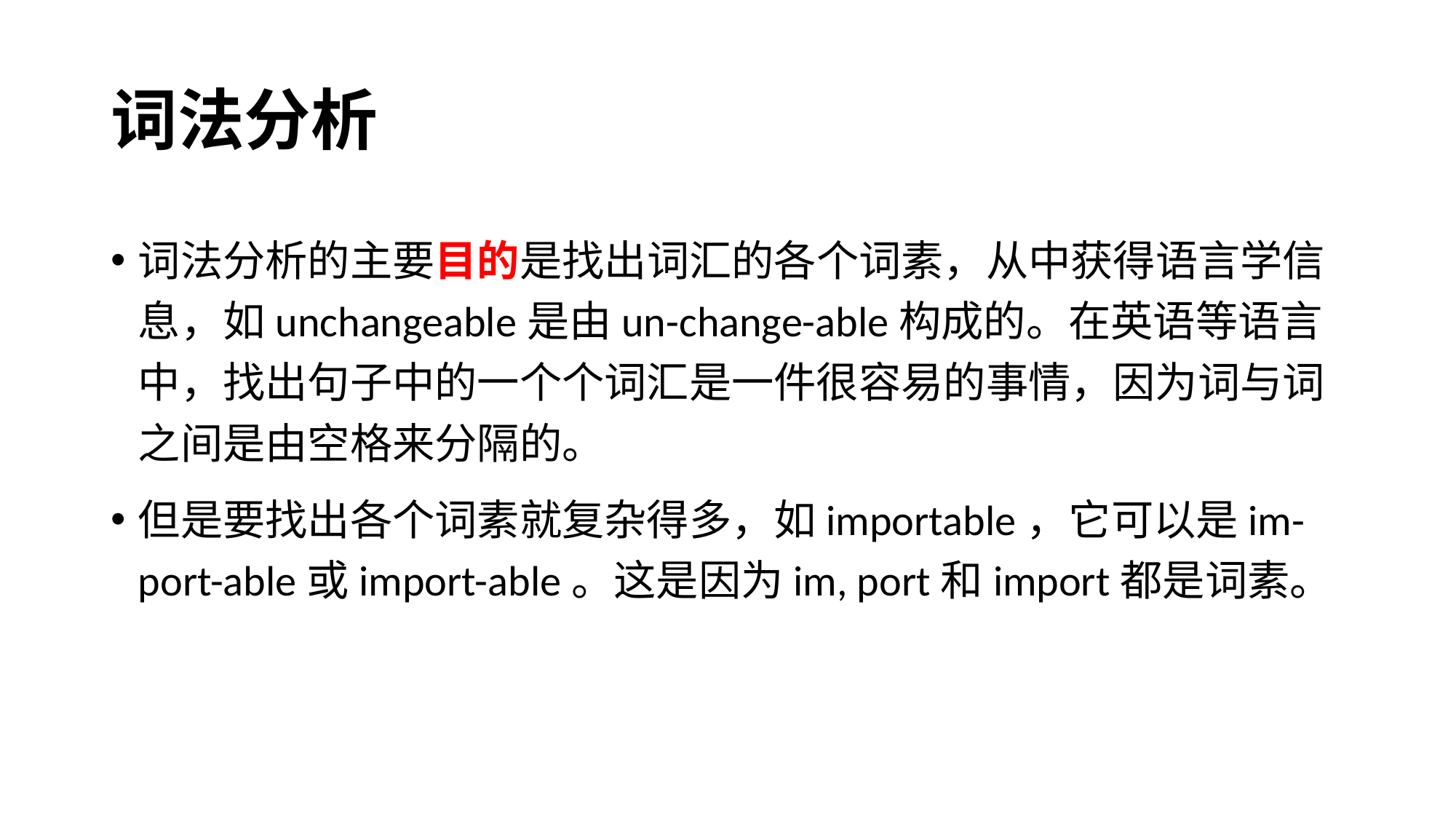

# 词法分析
词法分析的主要目的是找出词汇的各个词素，从中获得语言学信息，如unchangeable是由un-change-able构成的。在英语等语言中，找出句子中的一个个词汇是一件很容易的事情，因为词与词之间是由空格来分隔的。
但是要找出各个词素就复杂得多，如importable，它可以是im-port-able或import-able。这是因为im, port和import都是词素。